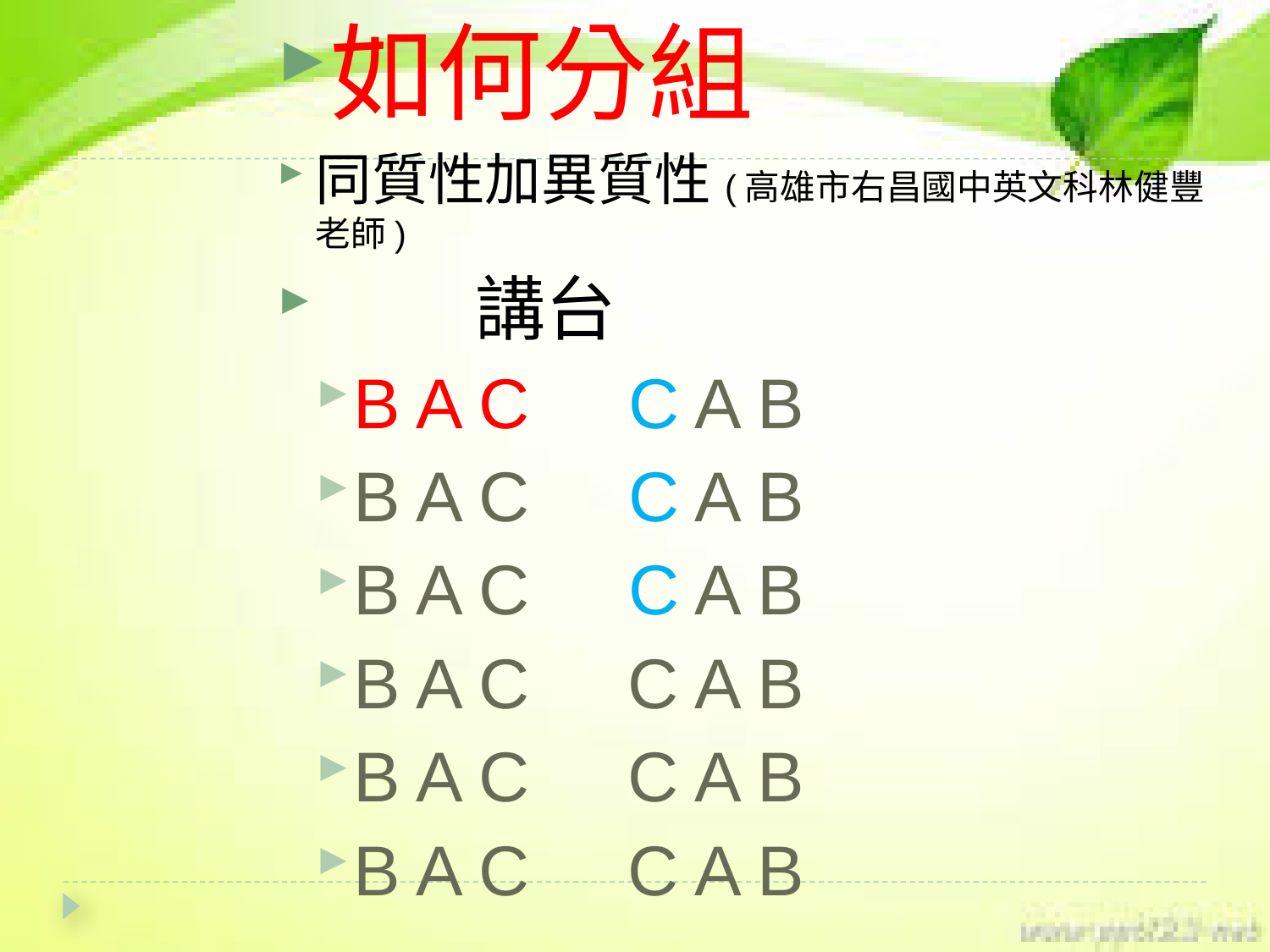

如何分組
同質性加異質性(高雄市右昌國中英文科林健豐老師)
         講台
B A C     C A B
B A C     C A B
B A C     C A B
B A C     C A B
B A C     C A B
B A C     C A B

#